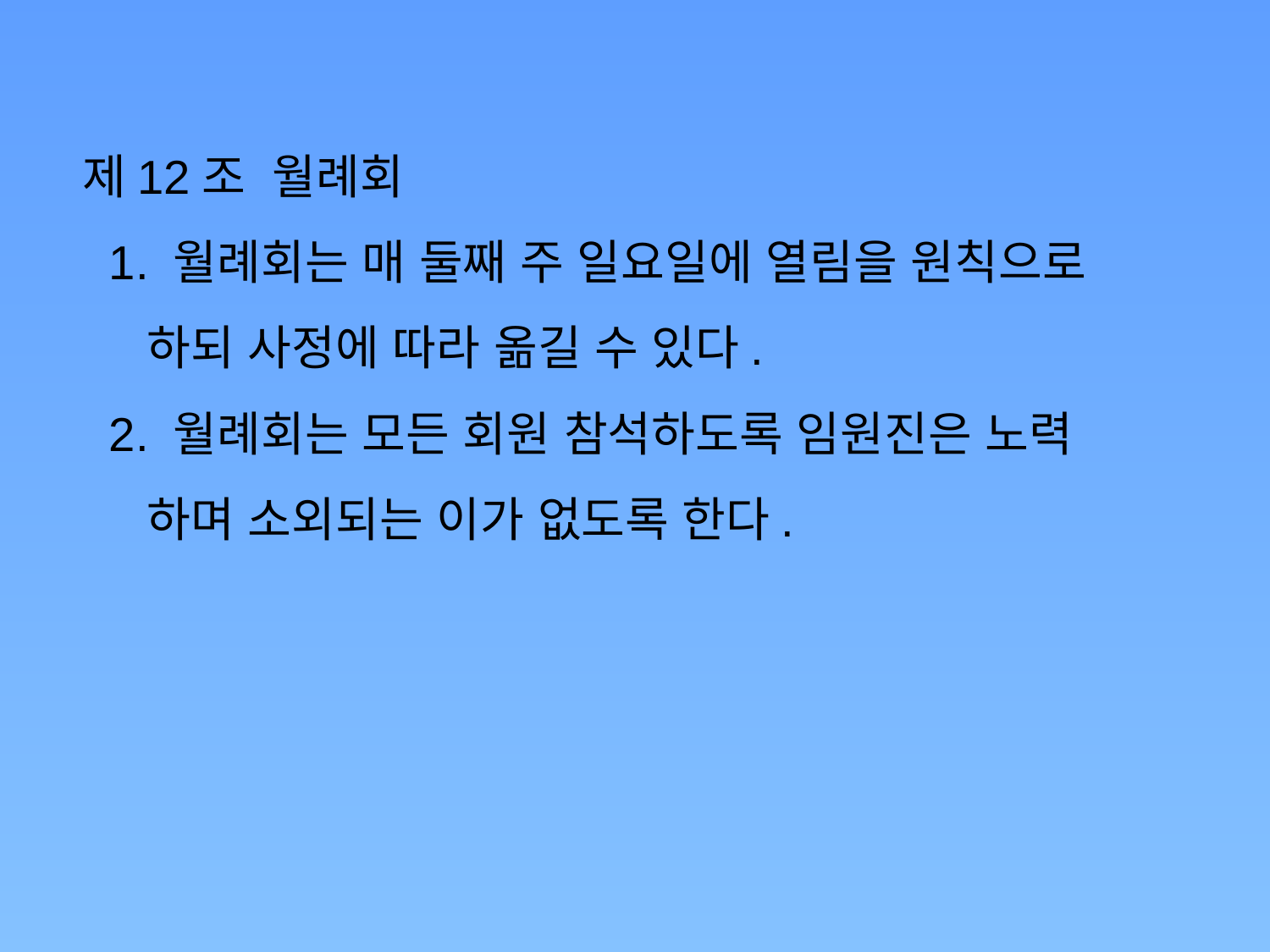

제12조  월례회
  1. 월례회는 매 둘째 주 일요일에 열림을 원칙으로
    하되 사정에 따라 옮길 수 있다.
  2. 월례회는 모든 회원 참석하도록 임원진은 노력
    하며 소외되는 이가 없도록 한다.